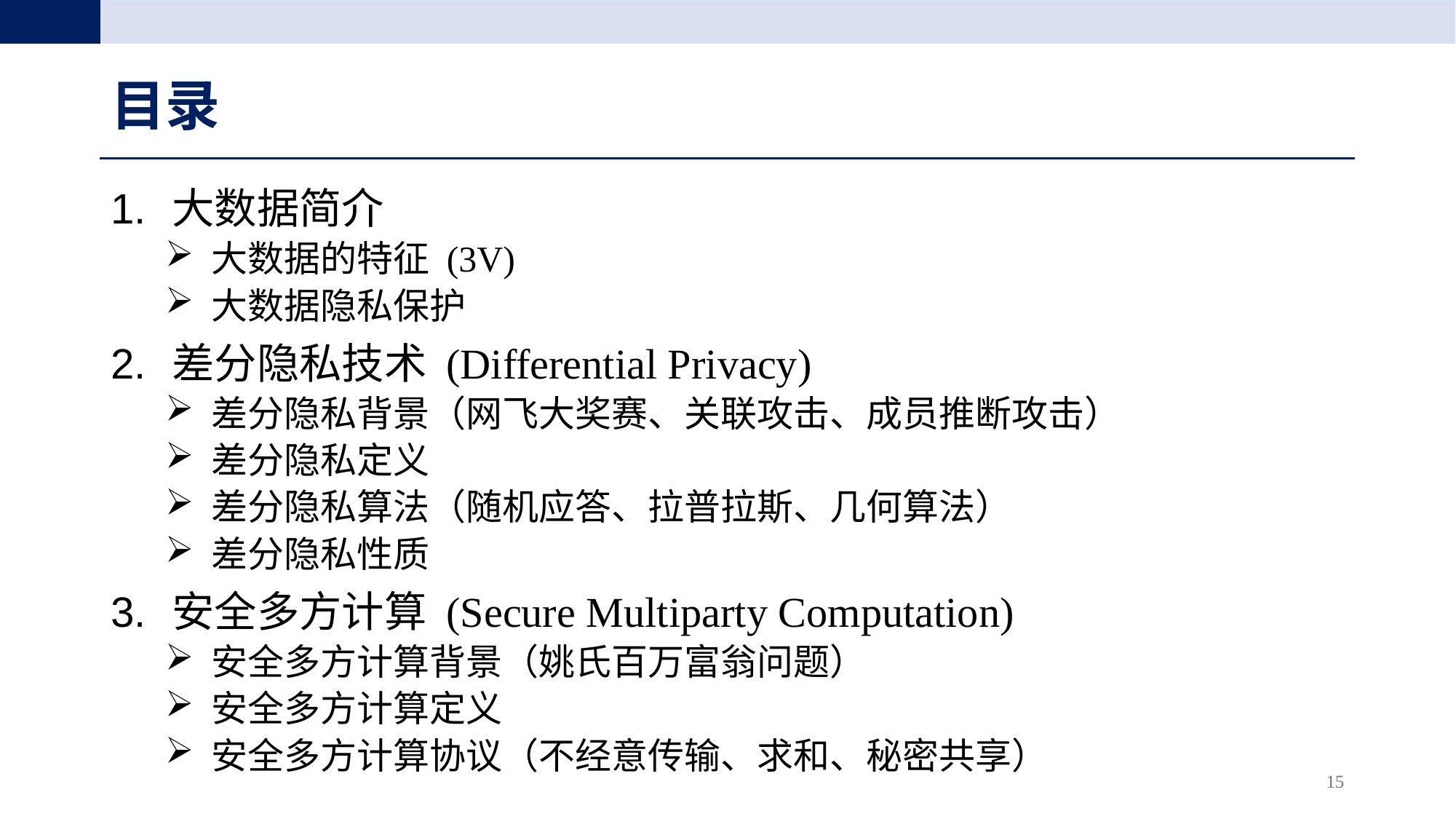

# 目录
大数据简介
 大数据的特征 (3V)
 大数据隐私保护
差分隐私技术 (Differential Privacy)
 差分隐私背景（网飞大奖赛、关联攻击、成员推断攻击）
 差分隐私定义
 差分隐私算法（随机应答、拉普拉斯、几何算法）
 差分隐私性质
安全多方计算 (Secure Multiparty Computation)
 安全多方计算背景（姚氏百万富翁问题）
 安全多方计算定义
 安全多方计算协议（不经意传输、求和、秘密共享）

15